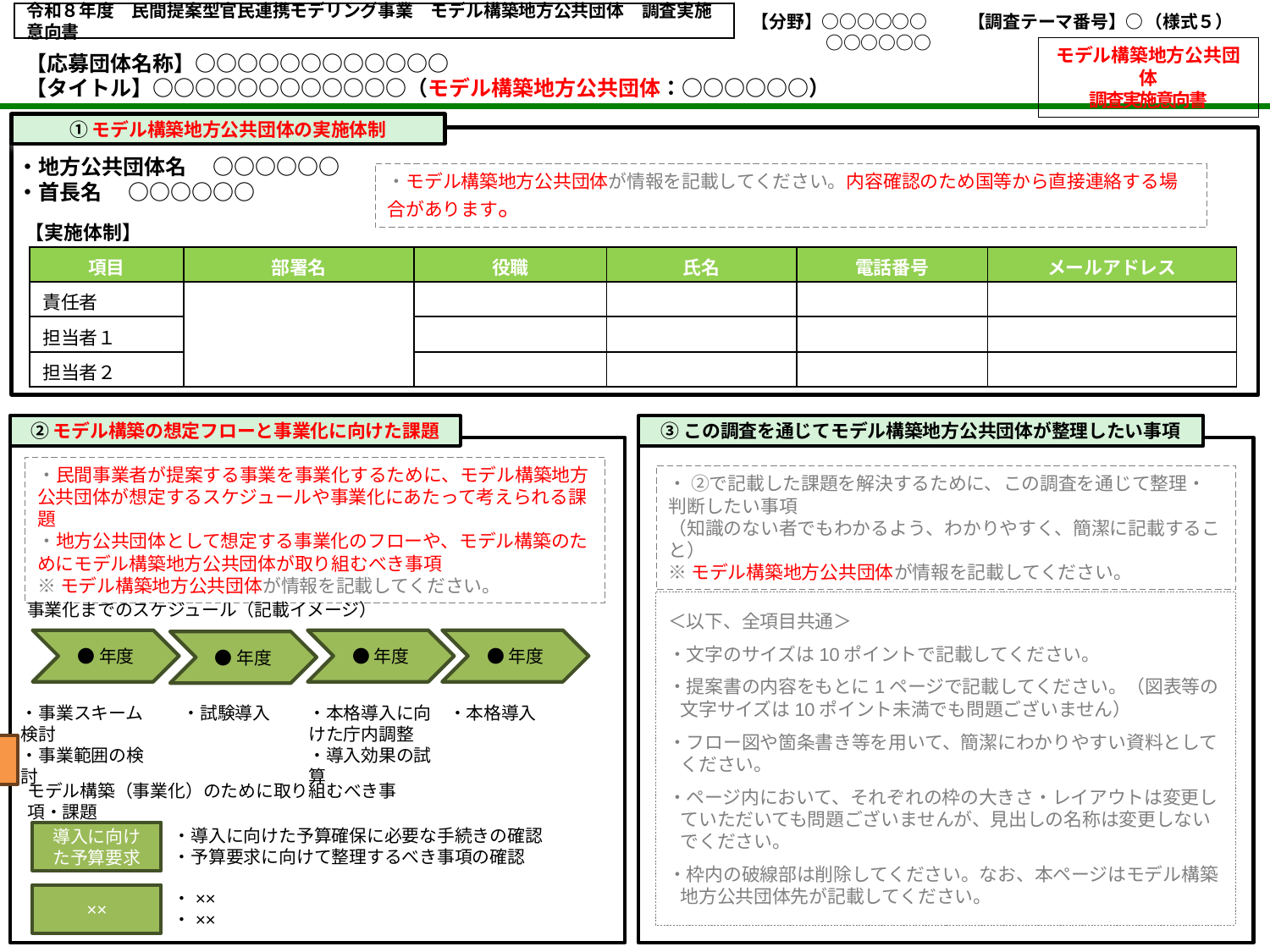

令和８年度　民間提案型官民連携モデリング事業　モデル構築地方公共団体　調査実施意向書
（様式５）
【分野】○○○○○○
　　　　 ○○○○○○
# 【調査テーマ番号】○
モデル構築地方公共団体
調査実施意向書
【応募団体名称】○○○○○○○○○○○○
【タイトル】○○○○○○○○○○○○（モデル構築地方公共団体：○○○○○○）
①モデル構築地方公共団体の実施体制

・地方公共団体名　 ○○○○○○
・首長名　 ○○○○○○
・モデル構築地方公共団体が情報を記載してください。内容確認のため国等から直接連絡する場合があります。
【実施体制】
| 項目 | 部署名 | 役職 | 氏名 | 電話番号 | メールアドレス |
| --- | --- | --- | --- | --- | --- |
| 責任者 |  |  |  |  |  |
| 担当者１ |  |  |  |  |  |
| 担当者２ |  |  |  |  |  |
②モデル構築の想定フローと事業化に向けた課題
③この調査を通じてモデル構築地方公共団体が整理したい事項

・民間事業者が提案する事業を事業化するために、モデル構築地方公共団体が想定するスケジュールや事業化にあたって考えられる課題
・地方公共団体として想定する事業化のフローや、モデル構築のためにモデル構築地方公共団体が取り組むべき事項
※モデル構築地方公共団体が情報を記載してください。
・ ②で記載した課題を解決するために、この調査を通じて整理・判断したい事項
（知識のない者でもわかるよう、わかりやすく、簡潔に記載すること）
※モデル構築地方公共団体が情報を記載してください。
＜以下、全項目共通＞
・文字のサイズは10ポイントで記載してください。
・提案書の内容をもとに1ページで記載してください。（図表等の文字サイズは10ポイント未満でも問題ございません）
・フロー図や箇条書き等を用いて、簡潔にわかりやすい資料としてください。
・ページ内において、それぞれの枠の大きさ・レイアウトは変更していただいても問題ございませんが、見出しの名称は変更しないでください。
・枠内の破線部は削除してください。なお、本ページはモデル構築地方公共団体先が記載してください。
事業化までのスケジュール（記載イメージ）
●年度
●年度
●年度
●年度
・事業スキーム検討
・事業範囲の検討
・試験導入
・本格導入に向けた庁内調整
・導入効果の試算
・本格導入
Image
モデル構築（事業化）のために取り組むべき事項・課題
・導入に向けた予算確保に必要な手続きの確認
・予算要求に向けて整理するべき事項の確認
導入に向けた予算要求
・××
・××
××